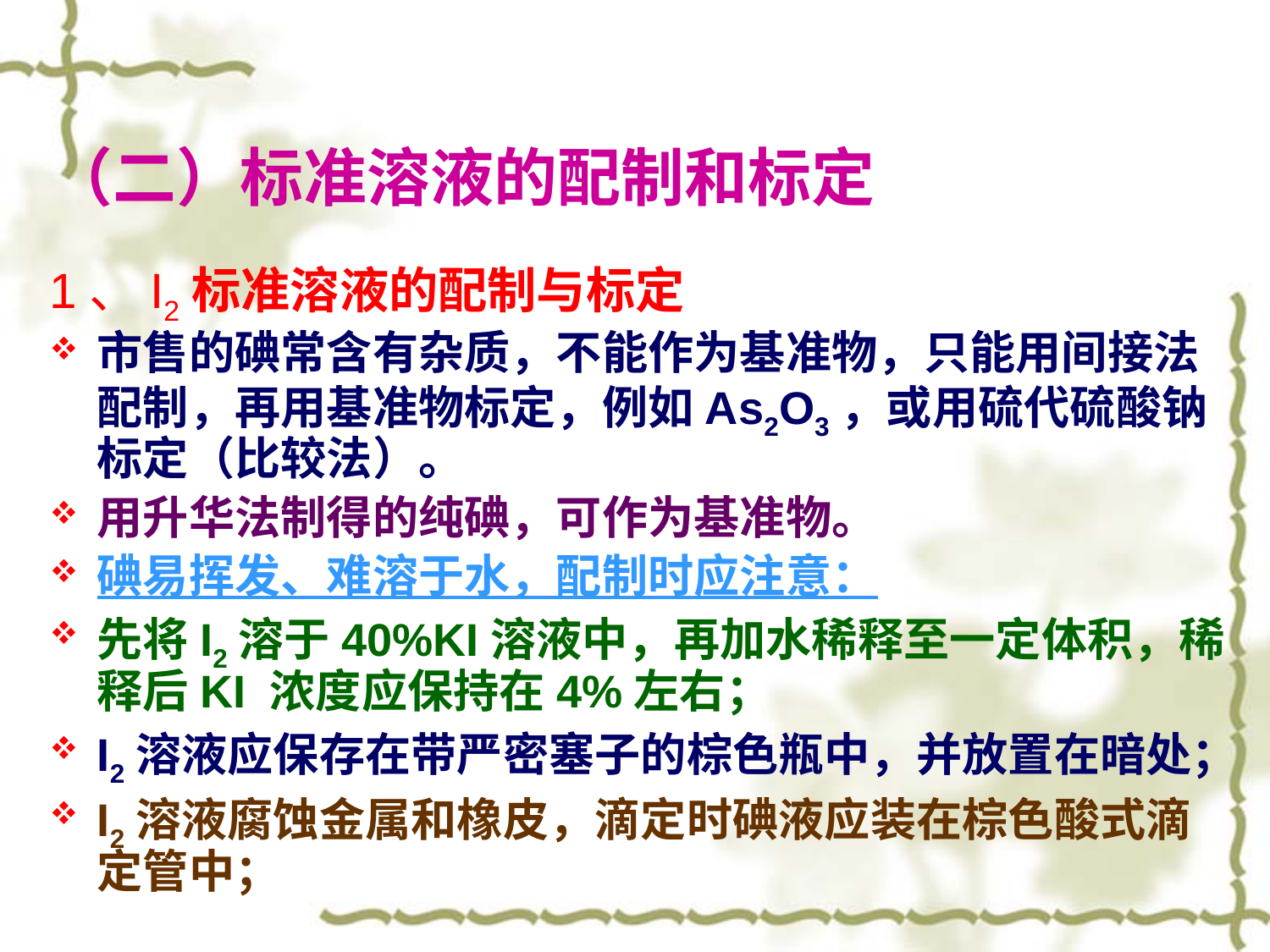

# （二）标准溶液的配制和标定
1、I2标准溶液的配制与标定
市售的碘常含有杂质，不能作为基准物，只能用间接法配制，再用基准物标定，例如As2O3，或用硫代硫酸钠标定（比较法）。
用升华法制得的纯碘，可作为基准物。
碘易挥发、难溶于水，配制时应注意：
先将I2溶于40%KI溶液中，再加水稀释至一定体积，稀释后KI 浓度应保持在4%左右；
I2溶液应保存在带严密塞子的棕色瓶中，并放置在暗处；
I2溶液腐蚀金属和橡皮，滴定时碘液应装在棕色酸式滴定管中；

18